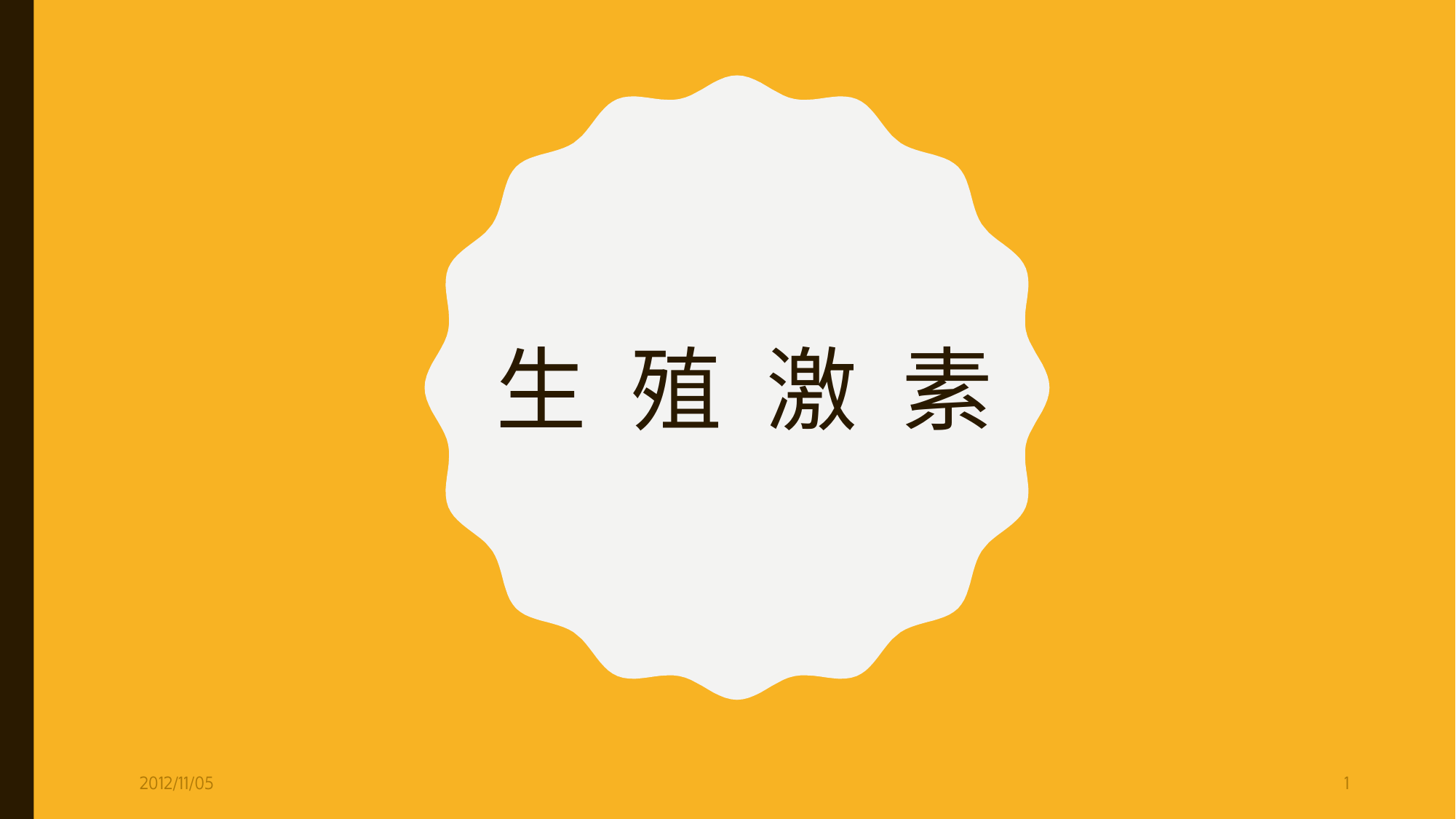

# 生 殖 激 素

2012/11/05
1